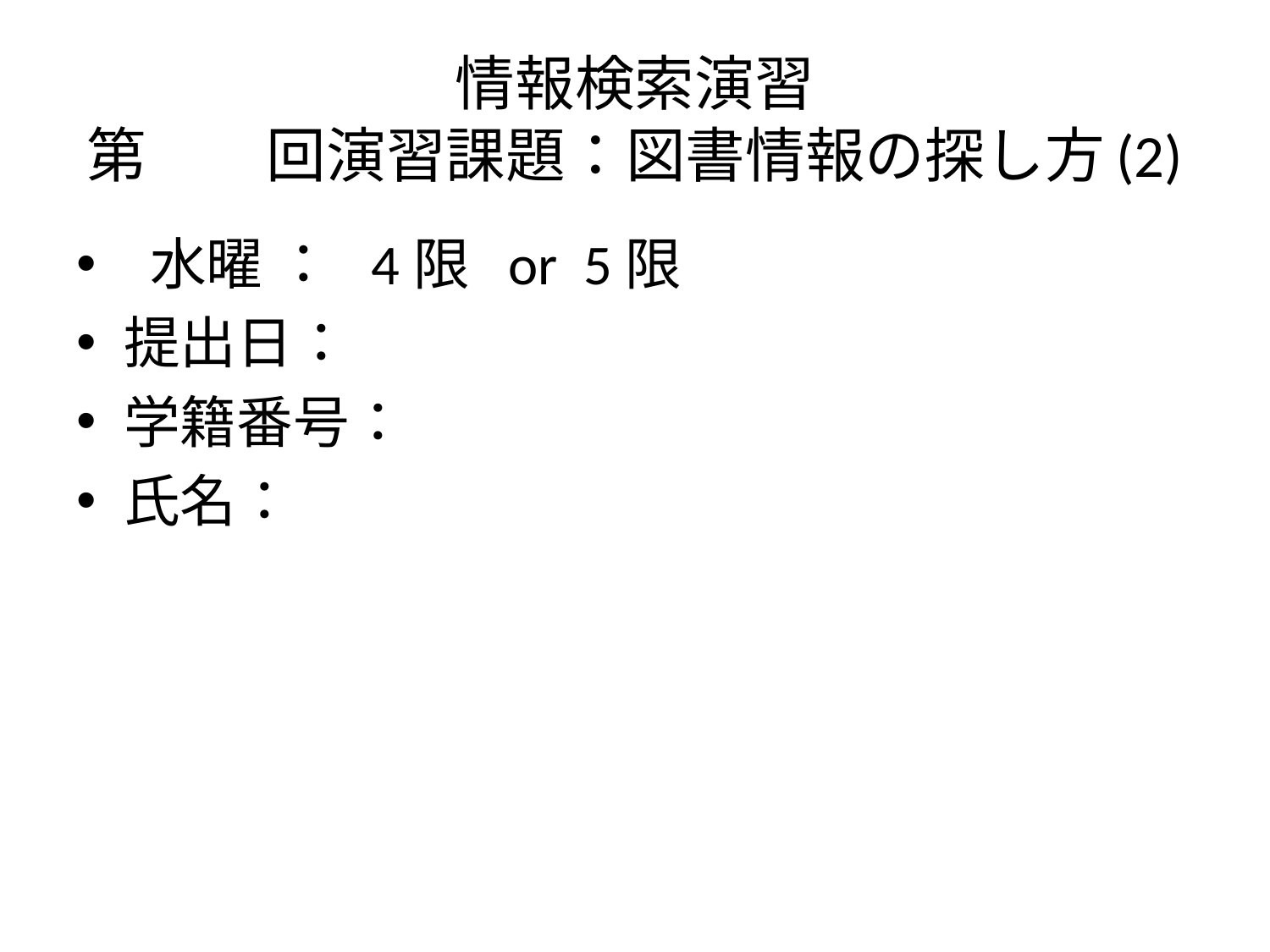

# 情報検索演習 第　　回演習課題：図書情報の探し方(2)
 水曜 ：  4限  or  5限
提出日：
学籍番号：
氏名：